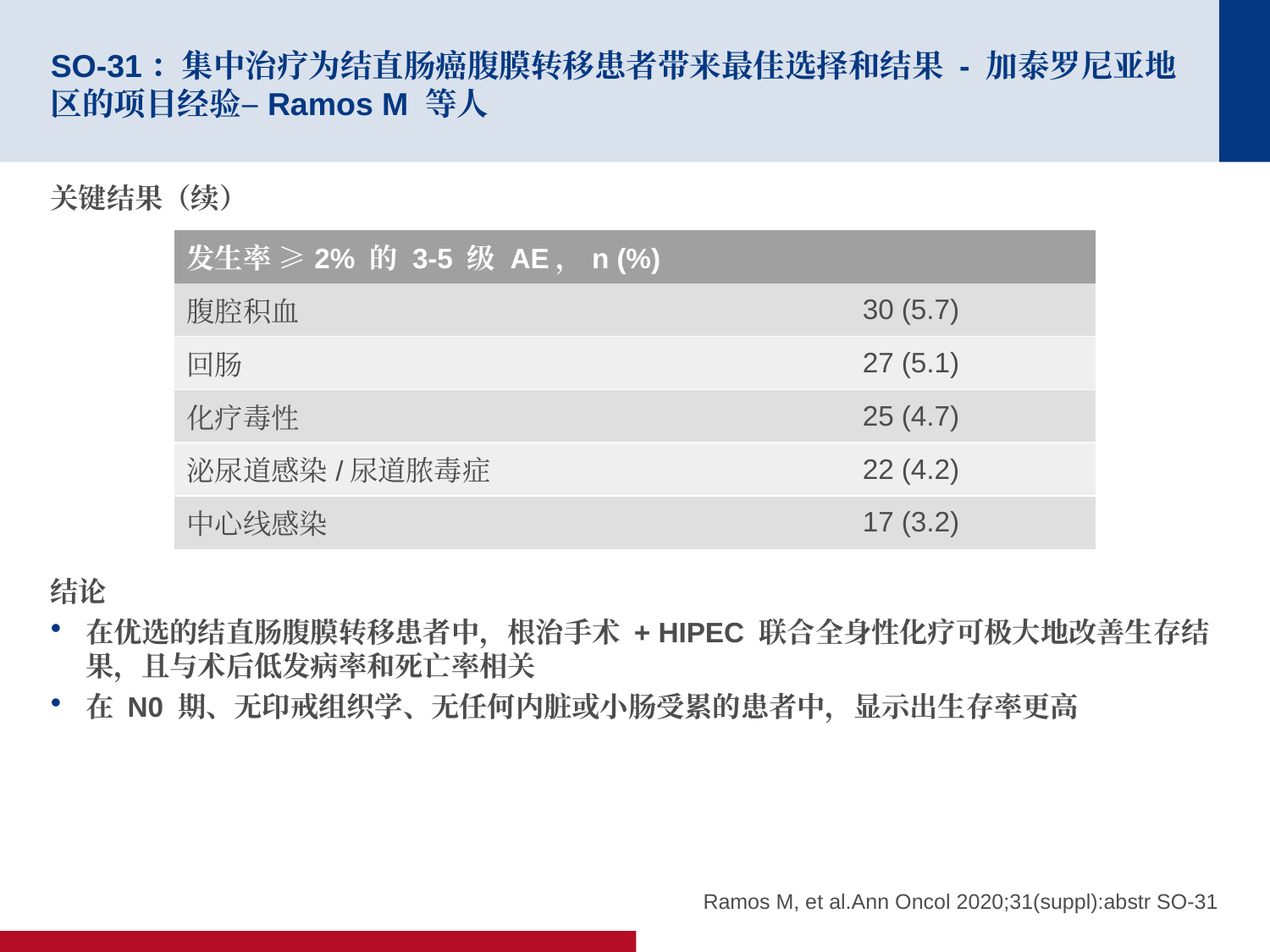

# SO-31：集中治疗为结直肠癌腹膜转移患者带来最佳选择和结果 - 加泰罗尼亚地区的项目经验–Ramos M 等人
关键结果（续）
结论
在优选的结直肠腹膜转移患者中，根治手术 + HIPEC 联合全身性化疗可极大地改善生存结果，且与术后低发病率和死亡率相关
在 N0 期、无印戒组织学、无任何内脏或小肠受累的患者中，显示出生存率更高
| 发生率 ≥2% 的 3-5 级 AE，n (%) |  |
| --- | --- |
| 腹腔积血 | 30 (5.7) |
| 回肠 | 27 (5.1) |
| 化疗毒性 | 25 (4.7) |
| 泌尿道感染/尿道脓毒症 | 22 (4.2) |
| 中心线感染 | 17 (3.2) |
Ramos M, et al.Ann Oncol 2020;31(suppl):abstr SO-31